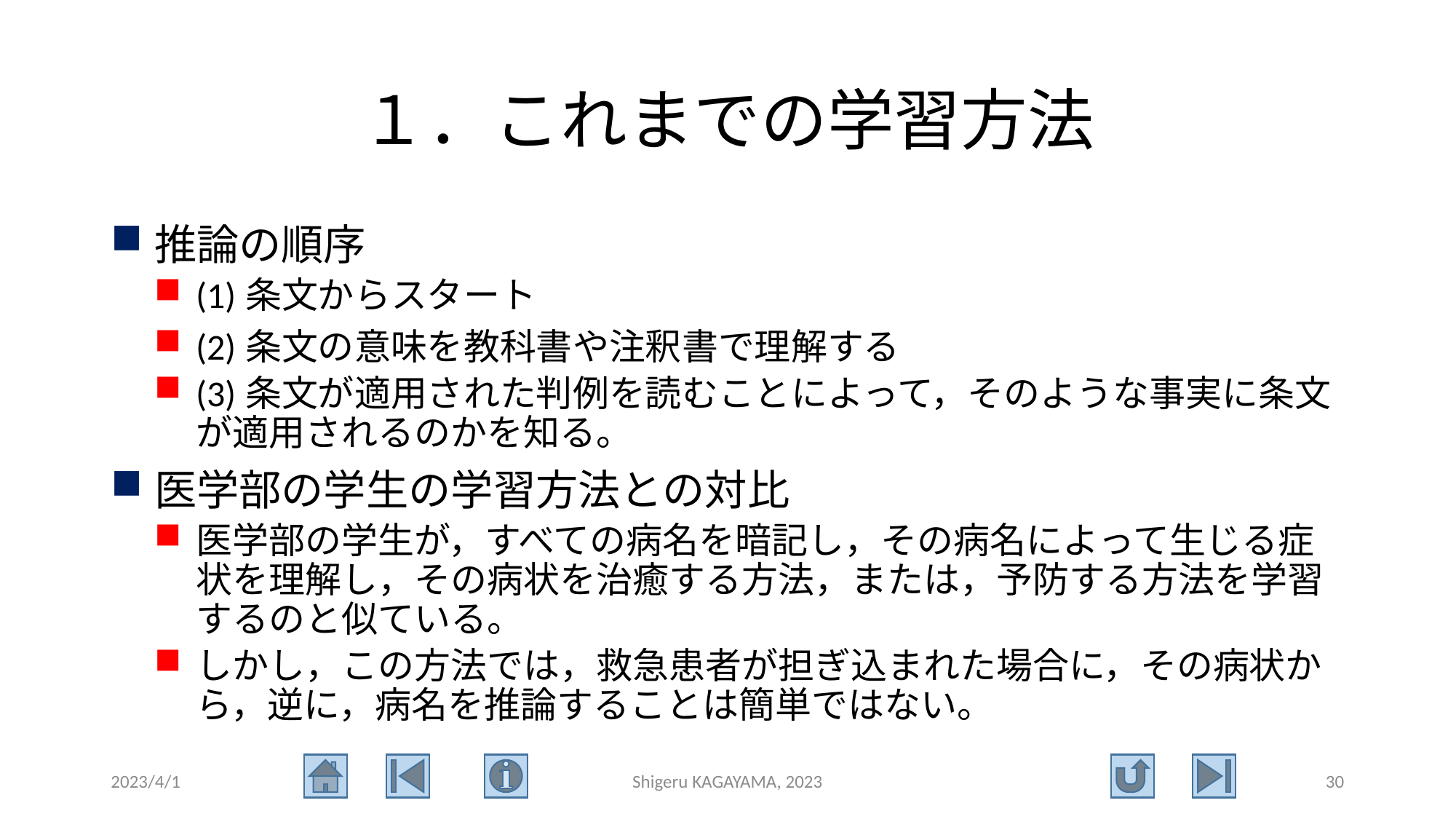

# １．これまでの学習方法
推論の順序
(1)条文からスタート
(2)条文の意味を教科書や注釈書で理解する
(3)条文が適用された判例を読むことによって，そのような事実に条文が適用されるのかを知る。
医学部の学生の学習方法との対比
医学部の学生が，すべての病名を暗記し，その病名によって生じる症状を理解し，その病状を治癒する方法，または，予防する方法を学習するのと似ている。
しかし，この方法では，救急患者が担ぎ込まれた場合に，その病状から，逆に，病名を推論することは簡単ではない。
2023/4/1
Shigeru KAGAYAMA, 2023
30